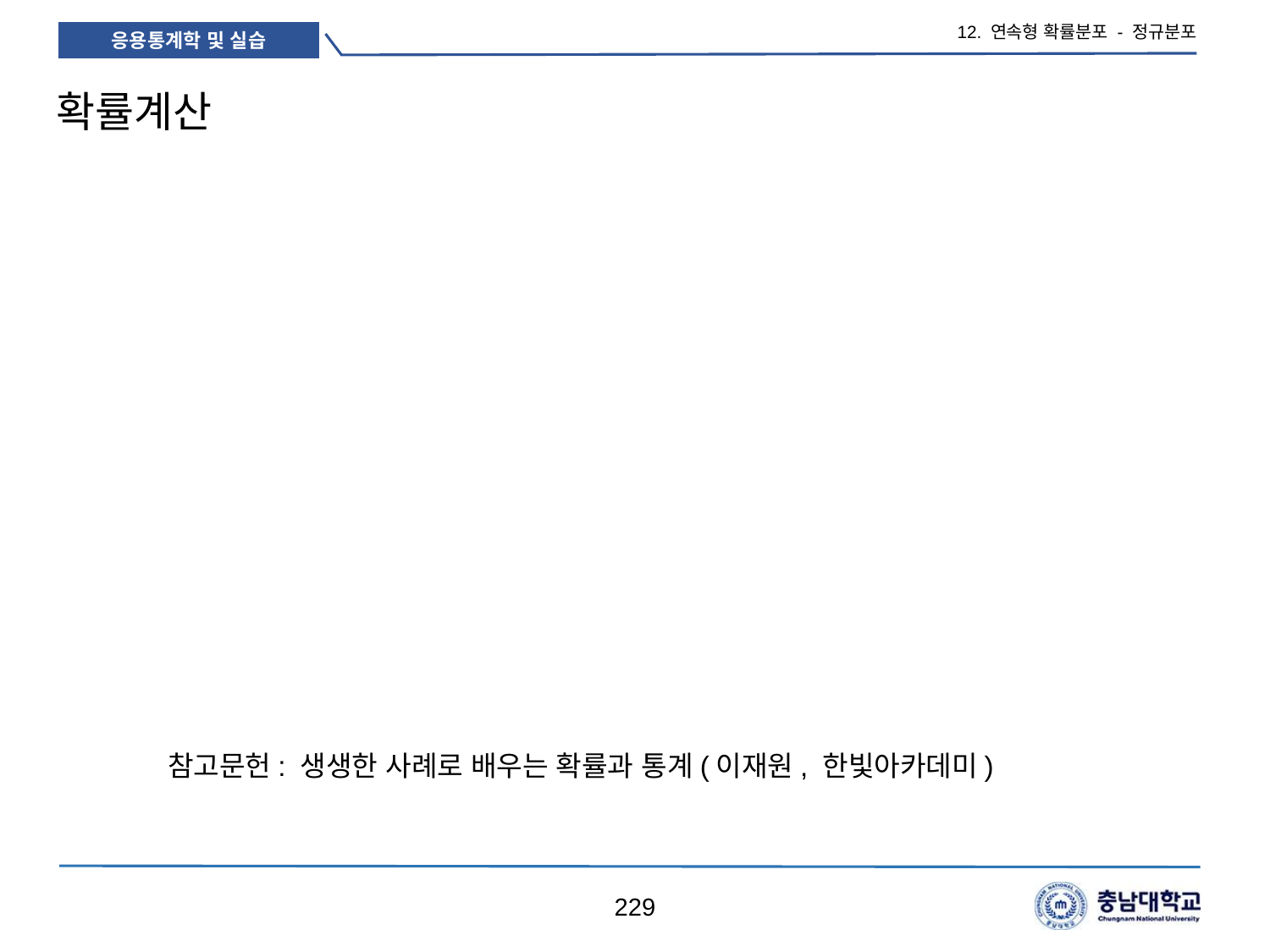

12. 연속형 확률분포 - 정규분포
# 확률계산
참고문헌: 생생한 사례로 배우는 확률과 통계(이재원, 한빛아카데미)
229